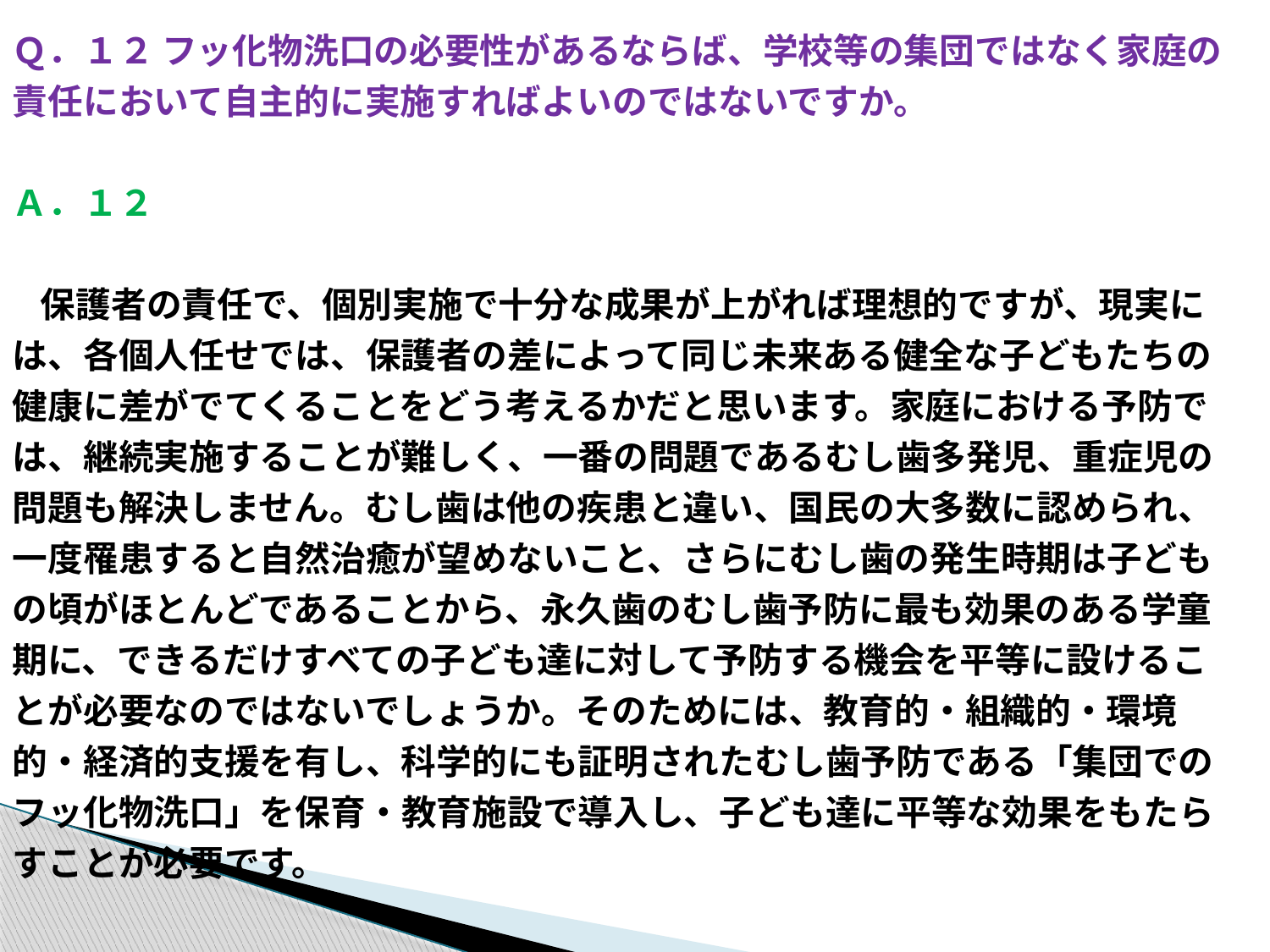

Ｑ．１２ フッ化物洗口の必要性があるならば、学校等の集団ではなく家庭の責任において自主的に実施すればよいのではないですか。

Ａ．１２

　保護者の責任で、個別実施で十分な成果が上がれば理想的ですが、現実には、各個人任せでは、保護者の差によって同じ未来ある健全な子どもたちの健康に差がでてくることをどう考えるかだと思います。家庭における予防では、継続実施することが難しく、一番の問題であるむし歯多発児、重症児の問題も解決しません。むし歯は他の疾患と違い、国民の大多数に認められ、一度罹患すると自然治癒が望めないこと、さらにむし歯の発生時期は子どもの頃がほとんどであることから、永久歯のむし歯予防に最も効果のある学童期に、できるだけすべての子ども達に対して予防する機会を平等に設けることが必要なのではないでしょうか。そのためには、教育的・組織的・環境的・経済的支援を有し、科学的にも証明されたむし歯予防である「集団でのフッ化物洗口」を保育・教育施設で導入し、子ども達に平等な効果をもたらすことが必要です。